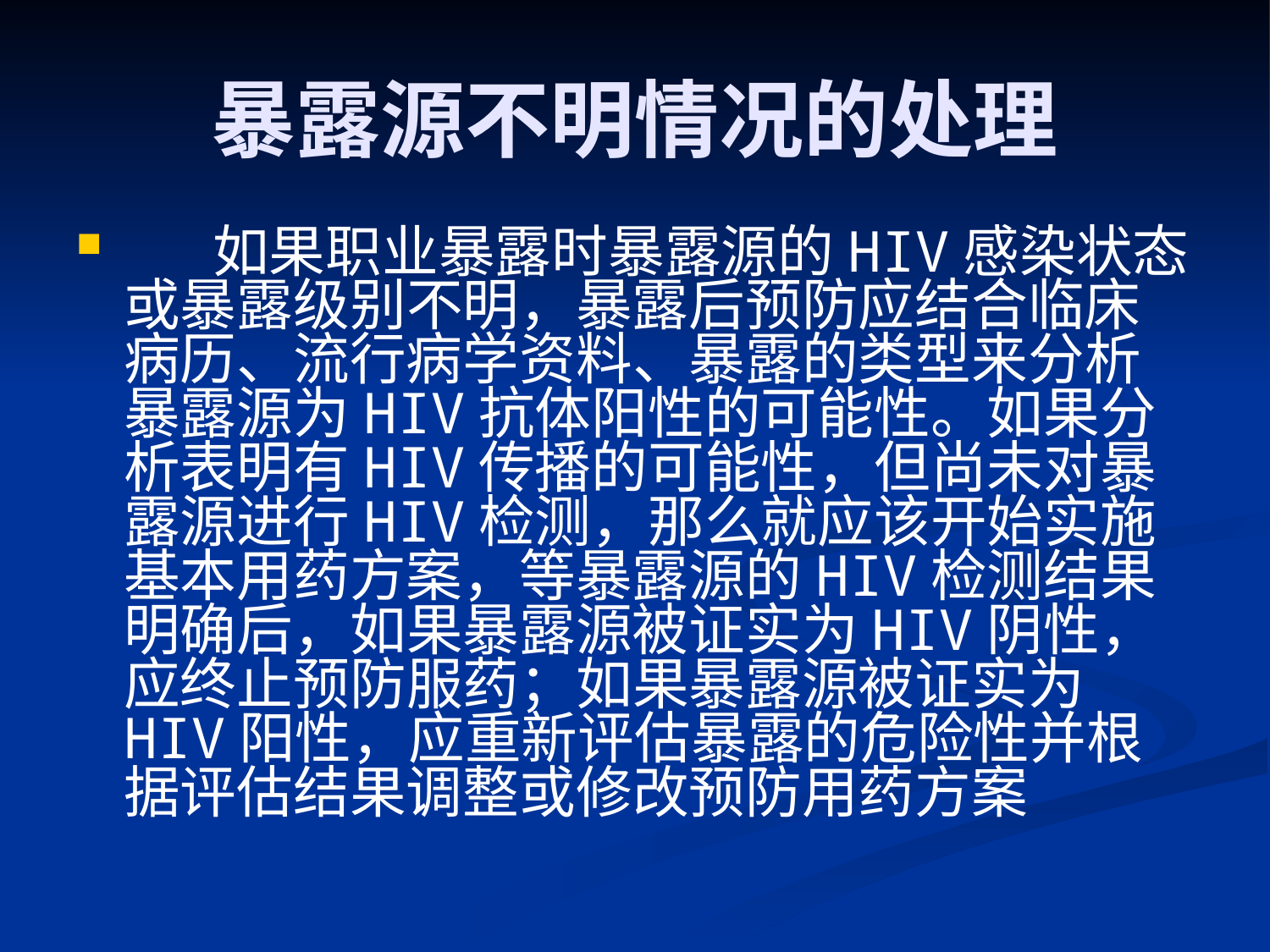

# 暴露源不明情况的处理
       如果职业暴露时暴露源的HIV感染状态或暴露级别不明，暴露后预防应结合临床病历、流行病学资料、暴露的类型来分析暴露源为HIV抗体阳性的可能性。如果分析表明有HIV传播的可能性，但尚未对暴露源进行HIV检测，那么就应该开始实施基本用药方案，等暴露源的HIV检测结果明确后，如果暴露源被证实为HIV阴性，应终止预防服药；如果暴露源被证实为HIV阳性，应重新评估暴露的危险性并根据评估结果调整或修改预防用药方案